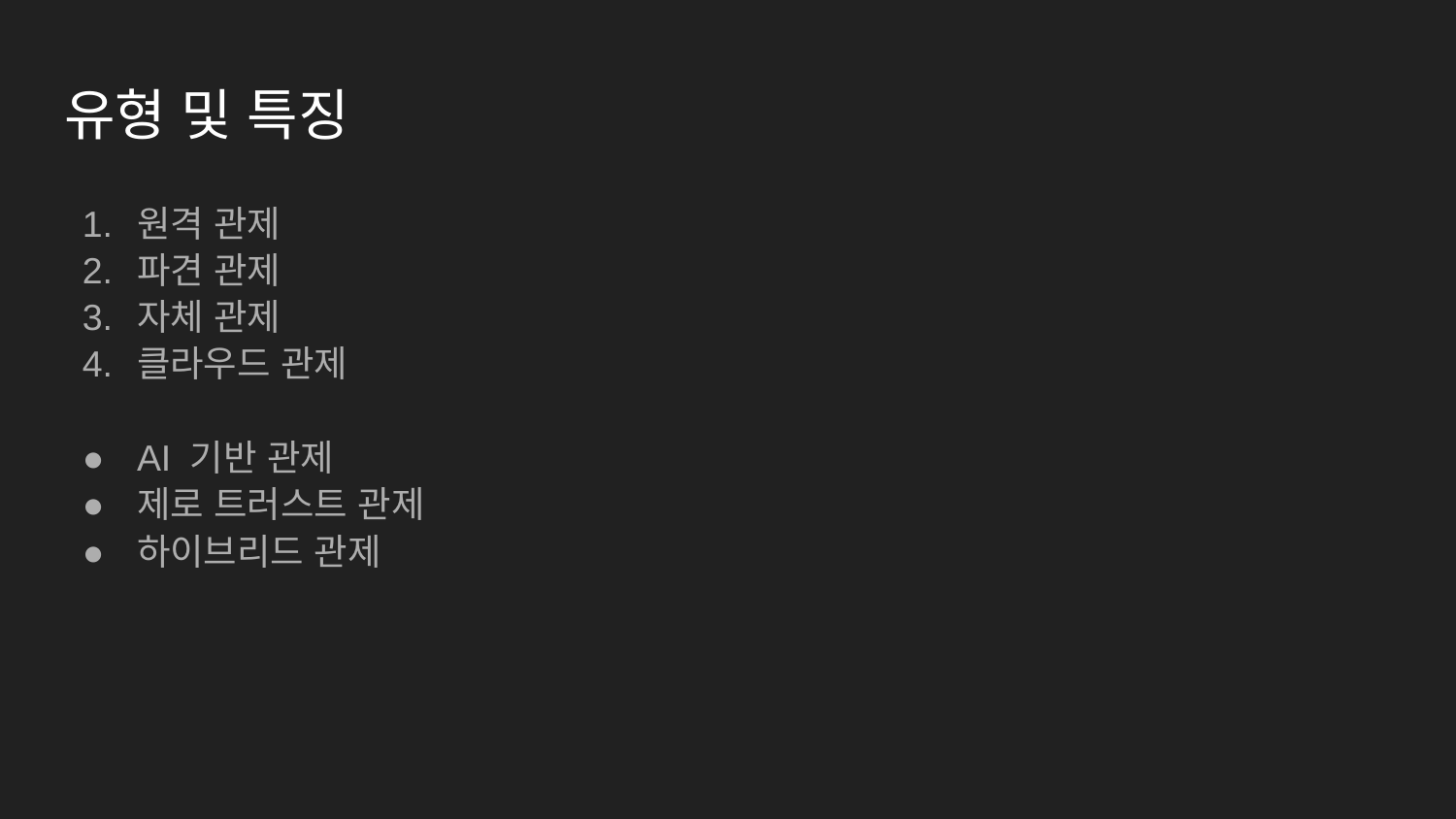

# 유형 및 특징
원격 관제
파견 관제
자체 관제
클라우드 관제
AI 기반 관제
제로 트러스트 관제
하이브리드 관제